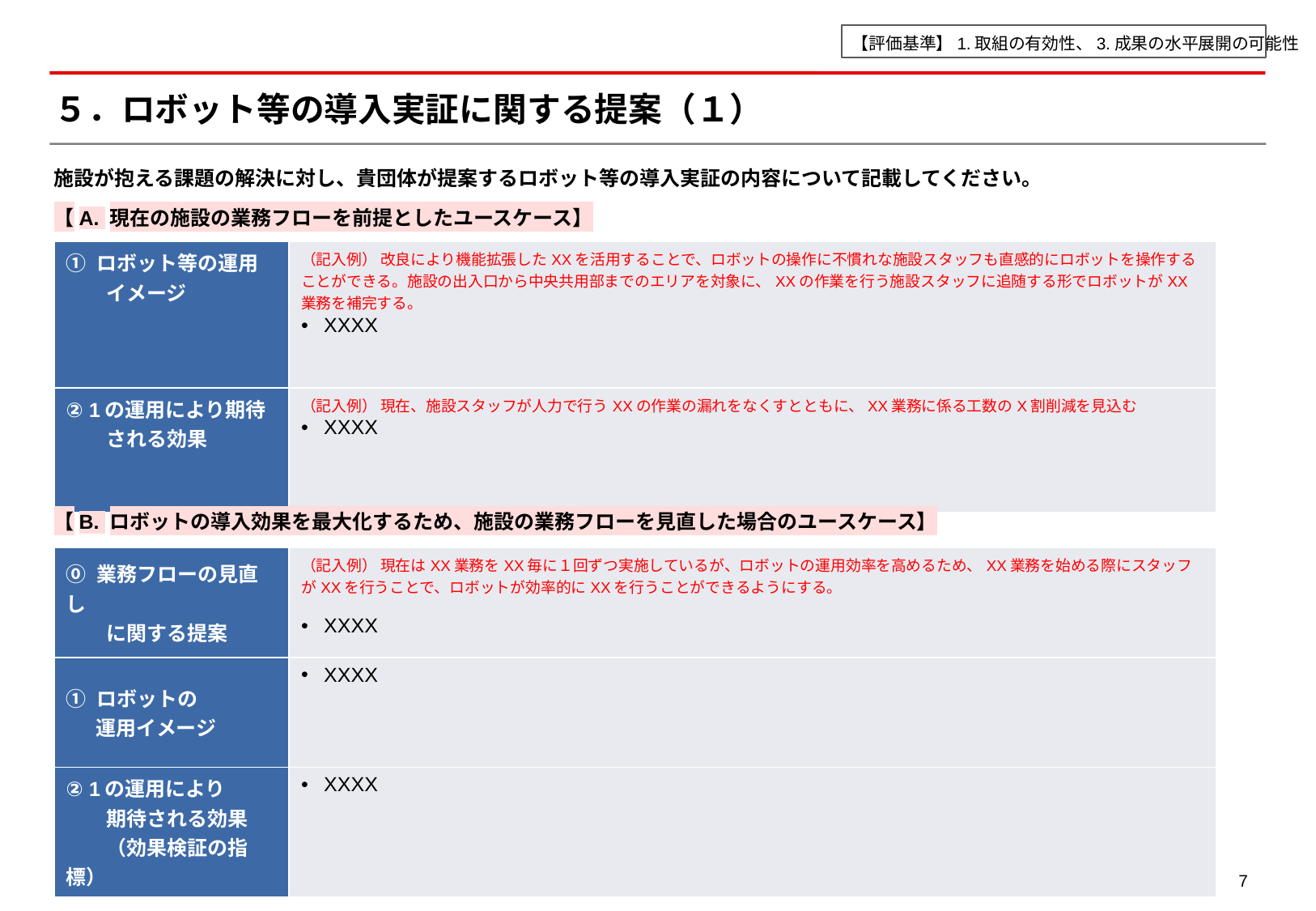

【評価基準】1.取組の有効性、3.成果の水平展開の可能性
# ５．ロボット等の導入実証に関する提案（１）
施設が抱える課題の解決に対し、貴団体が提案するロボット等の導入実証の内容について記載してください。
【A. 現在の施設の業務フローを前提としたユースケース】
| ① ロボット等の運用 　　イメージ | （記入例） 改良により機能拡張したXXを活用することで、ロボットの操作に不慣れな施設スタッフも直感的にロボットを操作することができる。施設の出入口から中央共用部までのエリアを対象に、XXの作業を行う施設スタッフに追随する形でロボットがXX業務を補完する。 XXXX |
| --- | --- |
| ② 1の運用により期待 　　される効果 | （記入例） 現在、施設スタッフが人力で行うXXの作業の漏れをなくすとともに、XX業務に係る工数のX割削減を見込む XXXX |
【B. ロボットの導入効果を最大化するため、施設の業務フローを見直した場合のユースケース】
| ⓪ 業務フローの見直し 　　に関する提案 | （記入例） 現在はXX業務をXX毎に１回ずつ実施しているが、ロボットの運用効率を高めるため、XX業務を始める際にスタッフがXXを行うことで、ロボットが効率的にXXを行うことができるようにする。 XXXX |
| --- | --- |
| ① ロボットの 　 運用イメージ | XXXX |
| ② 1の運用により 　　期待される効果 　　（効果検証の指標） | XXXX |